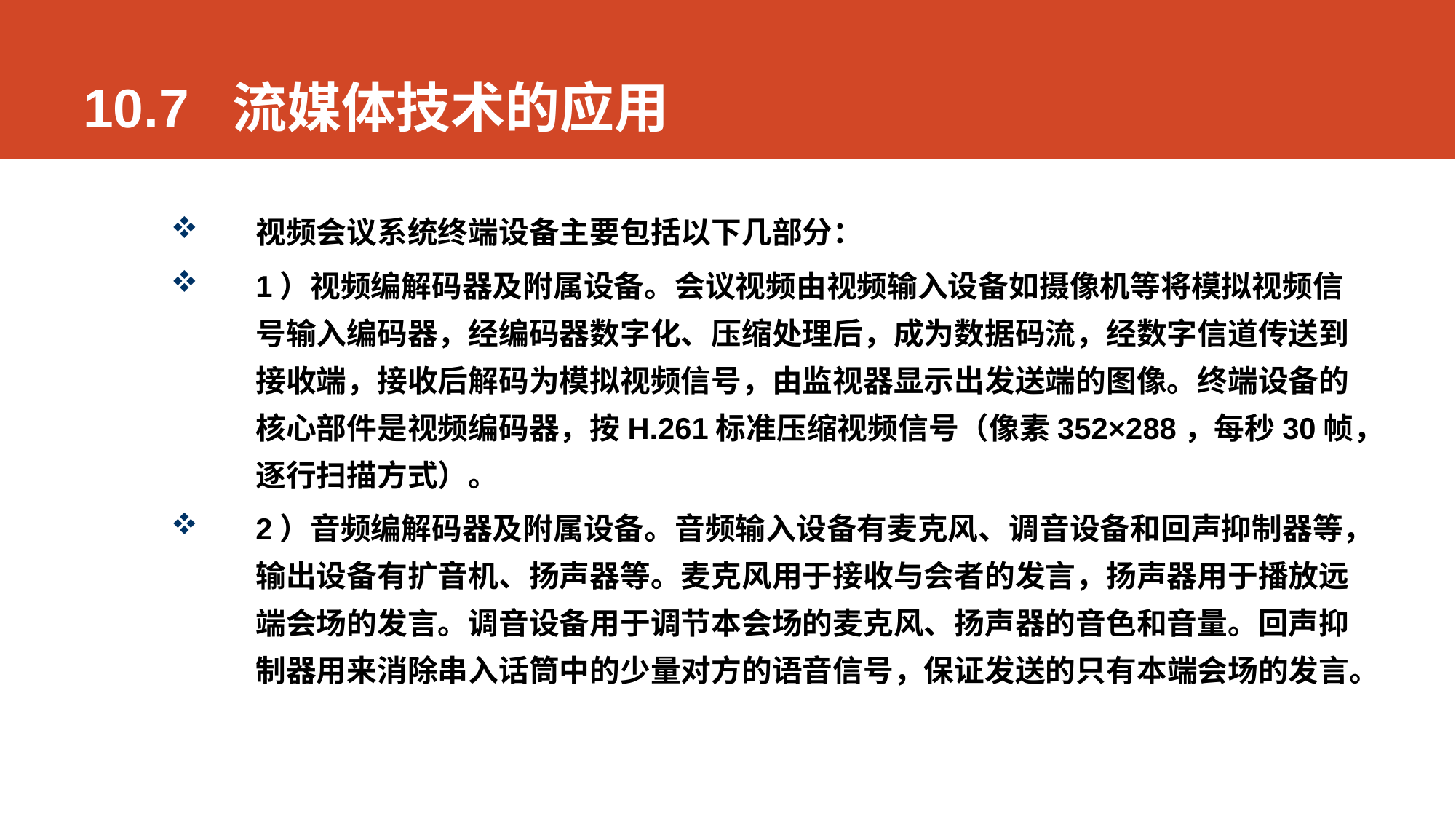

# 10.7  流媒体技术的应用
视频会议系统终端设备主要包括以下几部分：
1）视频编解码器及附属设备。会议视频由视频输入设备如摄像机等将模拟视频信号输入编码器，经编码器数字化、压缩处理后，成为数据码流，经数字信道传送到接收端，接收后解码为模拟视频信号，由监视器显示出发送端的图像。终端设备的核心部件是视频编码器，按H.261标准压缩视频信号（像素352×288，每秒30帧，逐行扫描方式）。
2）音频编解码器及附属设备。音频输入设备有麦克风、调音设备和回声抑制器等，输出设备有扩音机、扬声器等。麦克风用于接收与会者的发言，扬声器用于播放远端会场的发言。调音设备用于调节本会场的麦克风、扬声器的音色和音量。回声抑制器用来消除串入话筒中的少量对方的语音信号，保证发送的只有本端会场的发言。